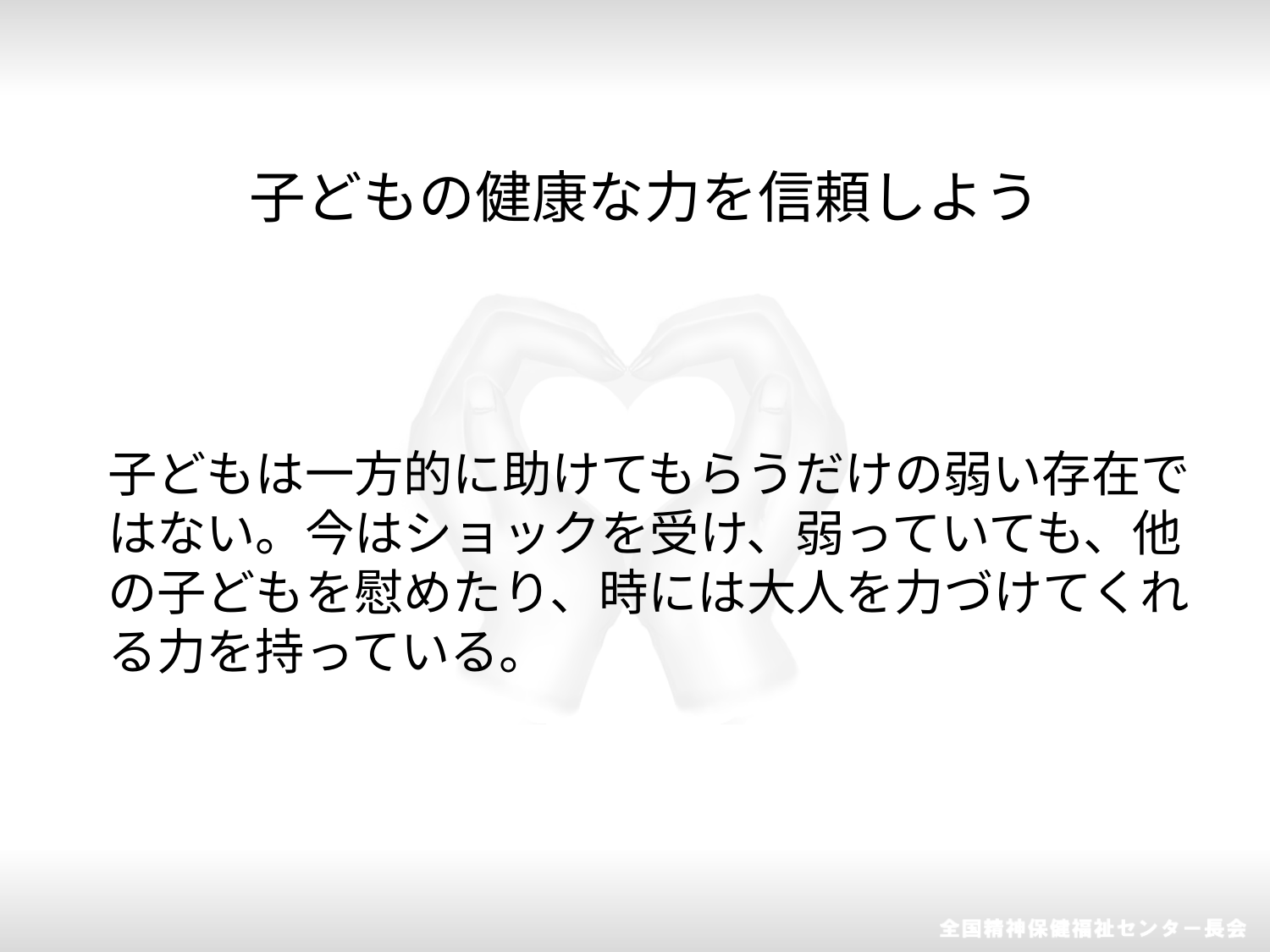

子どもの健康な力を信頼しよう
子どもは一方的に助けてもらうだけの弱い存在ではない。今はショックを受け、弱っていても、他の子どもを慰めたり、時には大人を力づけてくれる力を持っている。